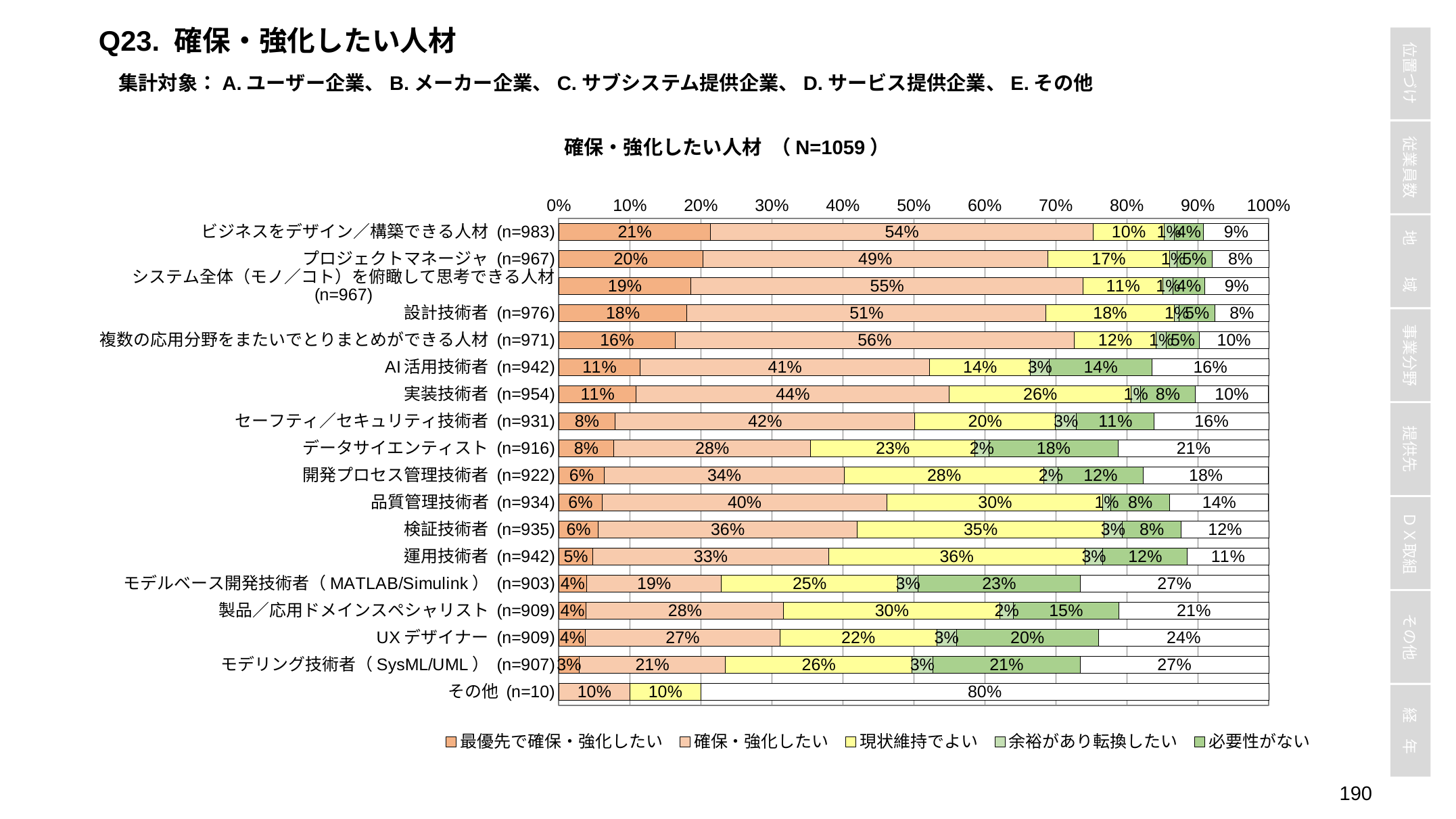

Q23. 確保・強化したい人材
集計対象：A.ユーザー企業、B.メーカー企業、C.サブシステム提供企業、D.サービス提供企業、E.その他
確保・強化したい人材  （N=1059）

### Chart

| Category | 最優先で確保・強化したい | 確保・強化したい | 現状維持でよい | 余裕があり転換したい | 必要性がない | わからない |
|---|---|---|---|---|---|---|
| ビジネスをデザイン／構築できる人材 (n=983) | 0.2136317395727365 | 0.5391658189216684 | 0.09969481180061038 | 0.014242115971515769 | 0.04170905391658189 | 0.09155645981688708 |
| プロジェクトマネージャ (n=967) | 0.20268872802481902 | 0.4860392967942089 | 0.17166494312306102 | 0.010341261633919338 | 0.04963805584281282 | 0.0796277145811789 |
| システム全体（モノ／コト）を俯瞰して思考できる人材 (n=967) | 0.18614270941054809 | 0.5522233712512926 | 0.11271975180972078 | 0.014477766287487074 | 0.04446742502585315 | 0.08996897621509824 |
| 設計技術者 (n=976) | 0.18032786885245902 | 0.5061475409836066 | 0.18032786885245902 | 0.007172131147540984 | 0.050204918032786885 | 0.07581967213114754 |
| 複数の応用分野をまたいでとりまとめができる人材 (n=971) | 0.16374871266735325 | 0.5623069001029866 | 0.11534500514933059 | 0.014418125643666324 | 0.046343975283213185 | 0.09783728115345006 |
| AI活用技術者 (n=942) | 0.11464968152866242 | 0.40764331210191085 | 0.14225053078556263 | 0.02653927813163482 | 0.14437367303609341 | 0.16454352441613587 |
| 実装技術者 (n=954) | 0.1090146750524109 | 0.4412997903563941 | 0.2557651991614256 | 0.013626834381551363 | 0.07651991614255765 | 0.10377358490566038 |
| セーフティ／セキュリティ技術者 (n=931) | 0.079484425349087 | 0.4221267454350161 | 0.19763694951664876 | 0.03007518796992481 | 0.10955961331901182 | 0.1611170784103115 |
| データサイエンティスト (n=916) | 0.07751091703056769 | 0.27729257641921395 | 0.2314410480349345 | 0.019650655021834062 | 0.18231441048034935 | 0.21179039301310043 |
| 開発プロセス管理技術者 (n=922) | 0.06399132321041215 | 0.3383947939262473 | 0.2809110629067245 | 0.019522776572668113 | 0.12039045553145336 | 0.17678958785249457 |
| 品質管理技術者 (n=934) | 0.061027837259100645 | 0.4014989293361884 | 0.30406852248394006 | 0.010706638115631691 | 0.0835117773019272 | 0.139186295503212 |
| 検証技術者 (n=935) | 0.05561497326203209 | 0.36470588235294116 | 0.34759358288770054 | 0.025668449197860963 | 0.08342245989304813 | 0.12299465240641712 |
| 運用技術者 (n=942) | 0.04777070063694268 | 0.3322717622080679 | 0.3609341825902335 | 0.025477707006369428 | 0.11889596602972399 | 0.11464968152866242 |
| モデルベース開発技術者（MATLAB/Simulink） (n=903) | 0.03875968992248062 | 0.19047619047619047 | 0.24806201550387597 | 0.028792912513842746 | 0.22812846068660023 | 0.26578073089701 |
| 製品／応用ドメインスペシャリスト (n=909) | 0.03850385038503851 | 0.27832783278327833 | 0.3047304730473047 | 0.0187018701870187 | 0.1485148514851485 | 0.21122112211221122 |
| UXデザイナー (n=909) | 0.0374037403740374 | 0.2739273927392739 | 0.22112211221122113 | 0.027502750275027504 | 0.2002200220022002 | 0.23982398239823982 |
| モデリング技術者（SysML/UML） (n=907) | 0.02866593164277839 | 0.2061742006615215 | 0.2624035281146637 | 0.029768467475192944 | 0.20727673649393605 | 0.2657111356119074 |
| その他 (n=10) | 0.0 | 0.1 | 0.1 | 0.0 | 0.0 | 0.8 |
190